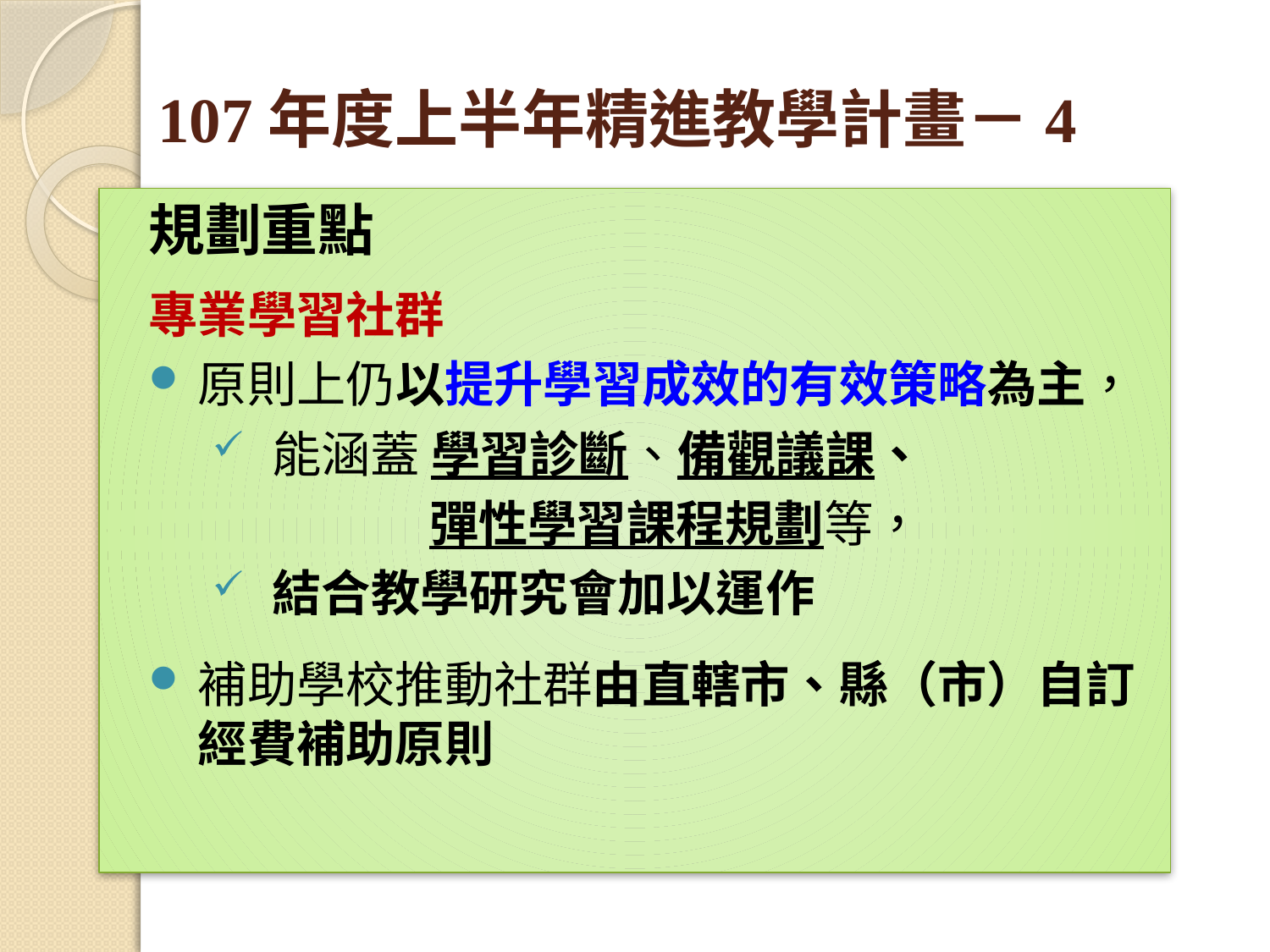

# 107年度上半年精進教學計畫－4
規劃重點
專業學習社群
原則上仍以提升學習成效的有效策略為主，
 能涵蓋 學習診斷、備觀議課、
    彈性學習課程規劃等，
 結合教學研究會加以運作
補助學校推動社群由直轄市、縣（市）自訂經費補助原則